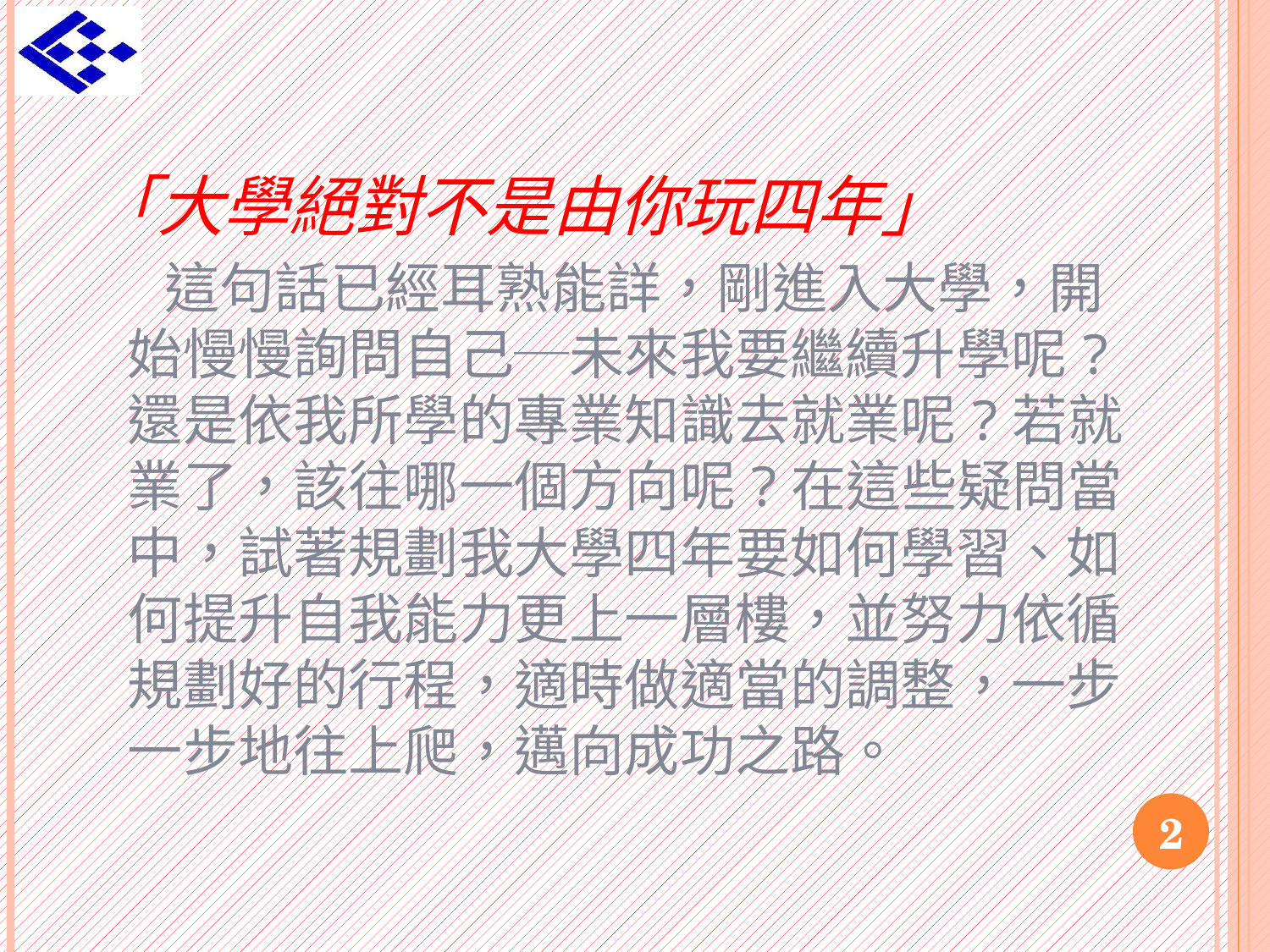

「大學絕對不是由你玩四年」
     這句話已經耳熟能詳，剛進入大學，開始慢慢詢問自己─未來我要繼續升學呢?還是依我所學的專業知識去就業呢?若就業了，該往哪一個方向呢?在這些疑問當中，試著規劃我大學四年要如何學習、如何提升自我能力更上一層樓，並努力依循規劃好的行程，適時做適當的調整，一步一步地往上爬，邁向成功之路。

2